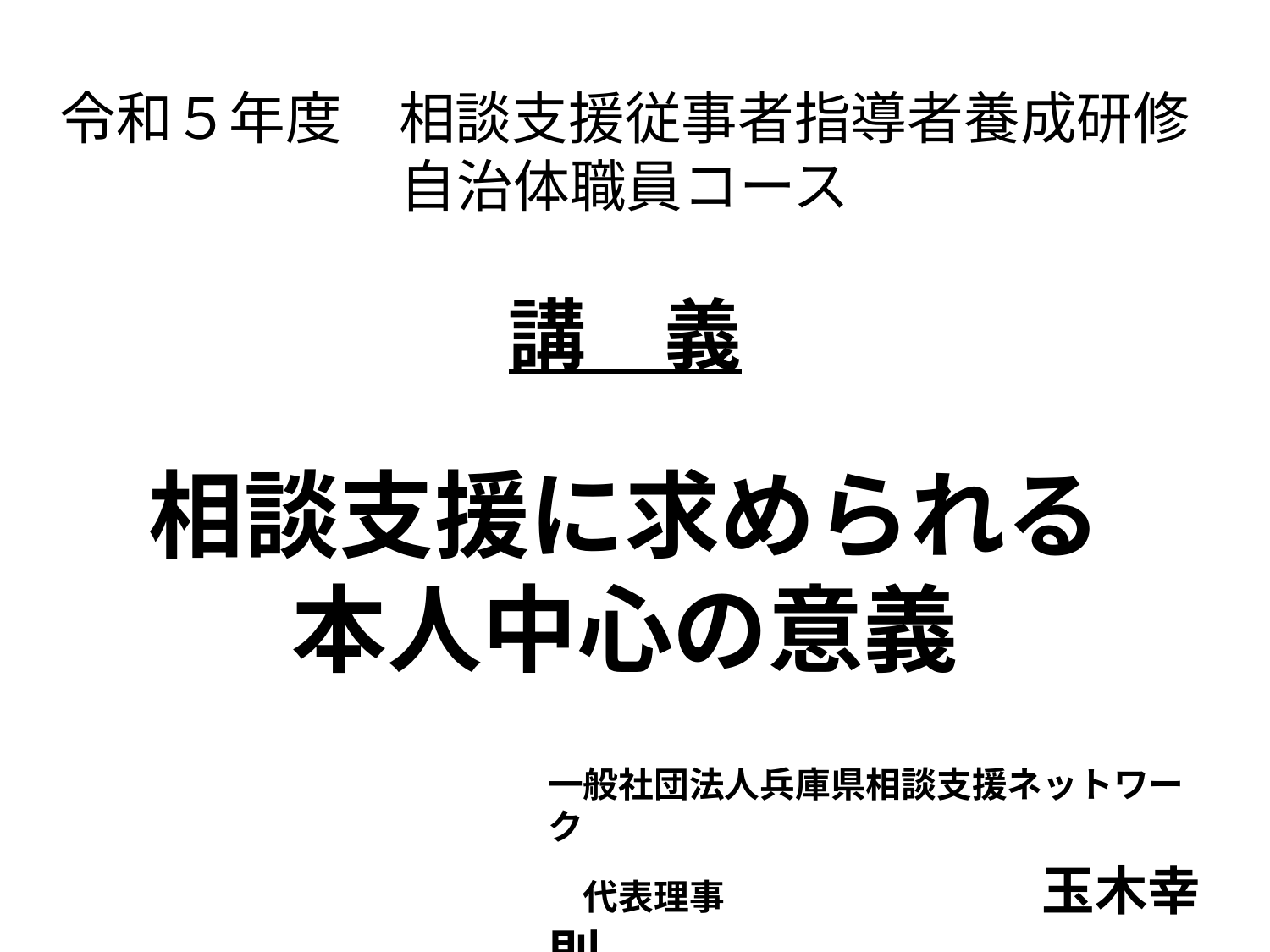

# 令和５年度　相談支援従事者指導者養成研修 自治体職員コース 講　義 相談支援に求められる 本人中心の意義
一般社団法人兵庫県相談支援ネットワーク
　代表理事　　　　　　玉木幸則